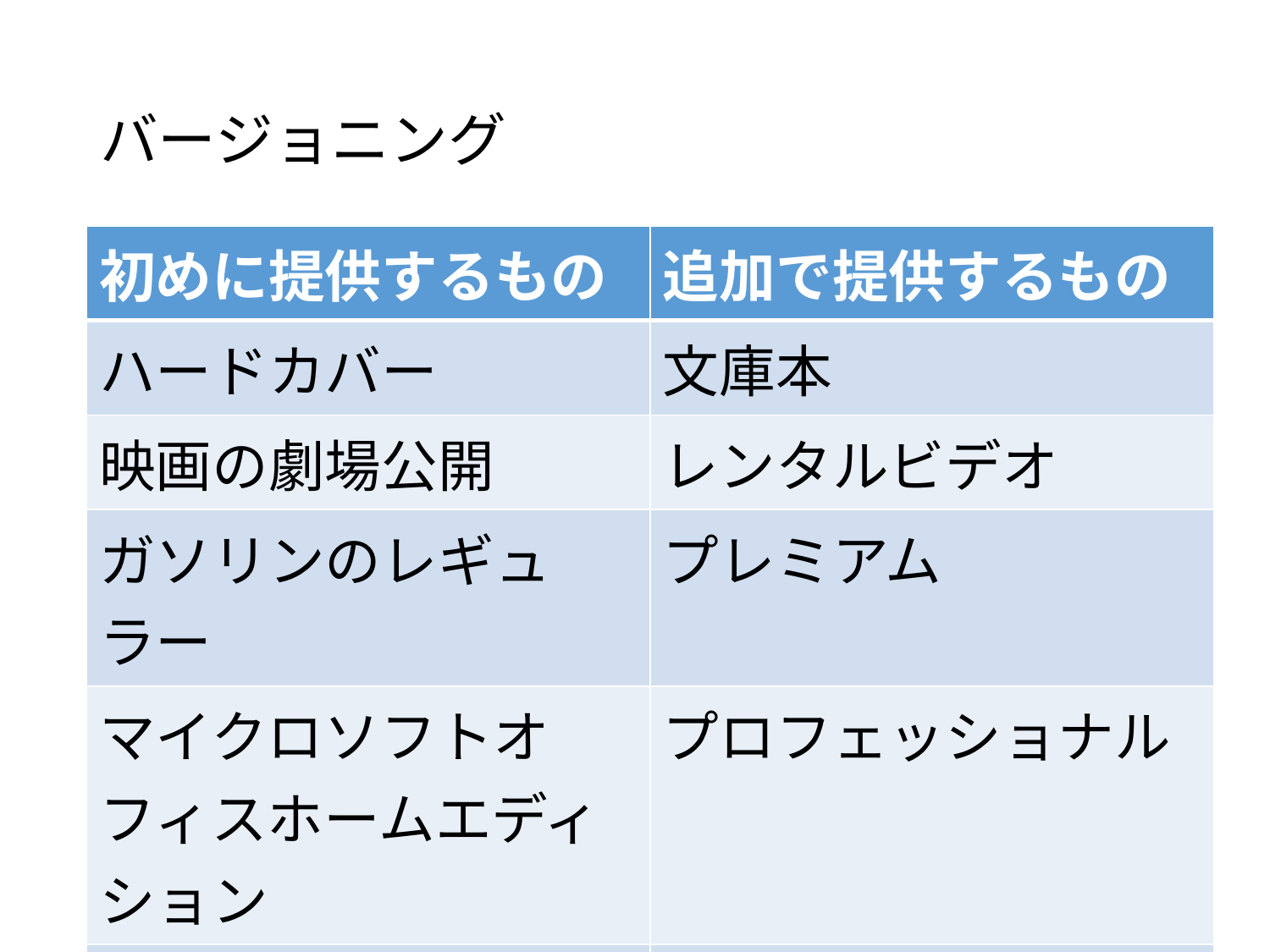

# バージョニング
| 初めに提供するもの | 追加で提供するもの |
| --- | --- |
| ハードカバー | 文庫本 |
| 映画の劇場公開 | レンタルビデオ |
| ガソリンのレギュラー | プレミアム |
| マイクロソフトオフィスホームエディション | プロフェッショナル |
| ＵＳＪの通常チケット | エクスプレスパス |